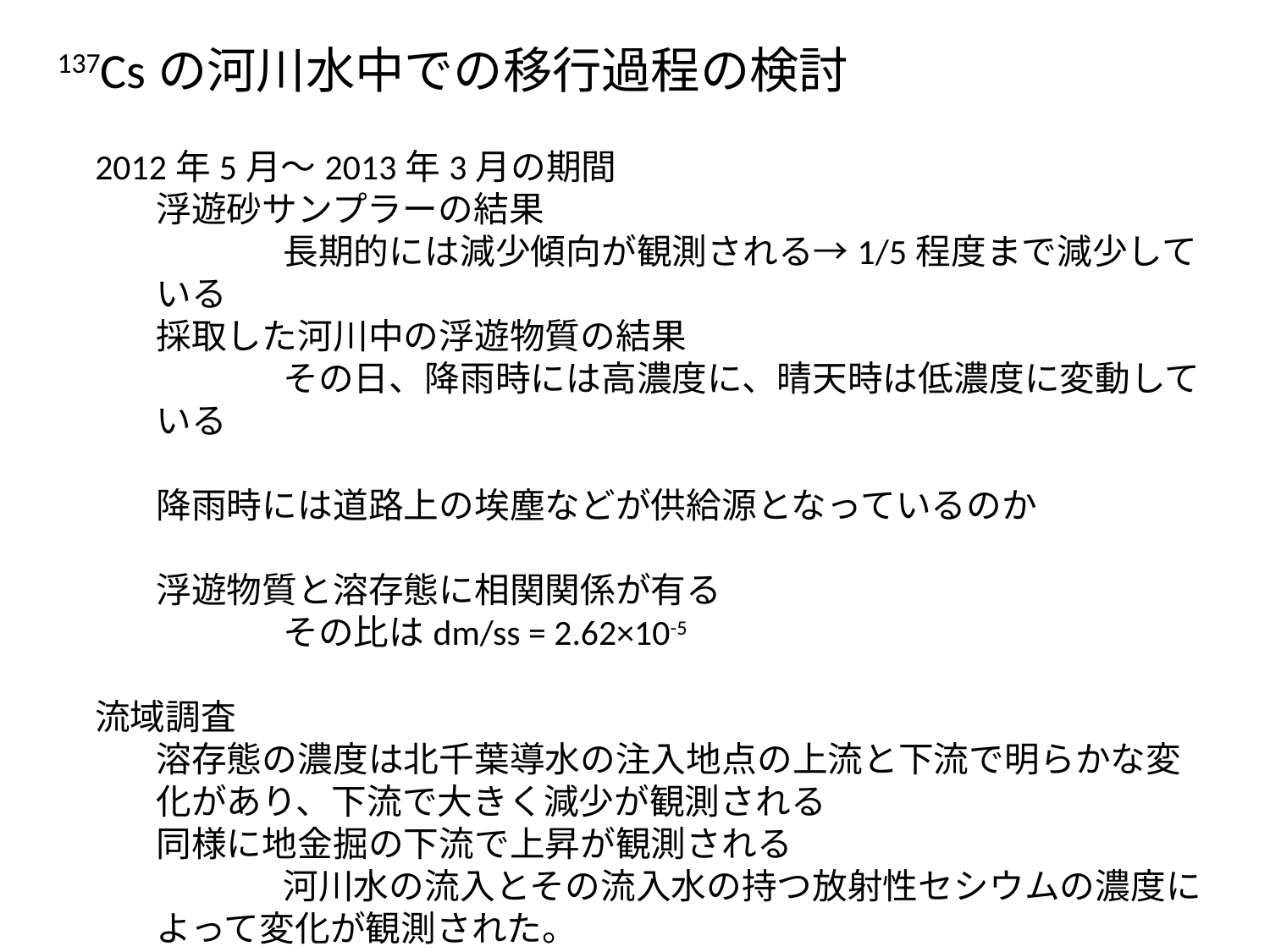

137Csの河川水中での移行過程の検討
2012年5月～2013年3月の期間
	浮遊砂サンプラーの結果
		長期的には減少傾向が観測される→1/5程度まで減少している
	採取した河川中の浮遊物質の結果
		その日、降雨時には高濃度に、晴天時は低濃度に変動している

	降雨時には道路上の埃塵などが供給源となっているのか

	浮遊物質と溶存態に相関関係が有る
		その比はdm/ss = 2.62×10-5

流域調査
	溶存態の濃度は北千葉導水の注入地点の上流と下流で明らかな変化があり、下流で大きく減少が観測される
	同様に地金掘の下流で上昇が観測される
		河川水の流入とその流入水の持つ放射性セシウムの濃度によって変化が観測された。